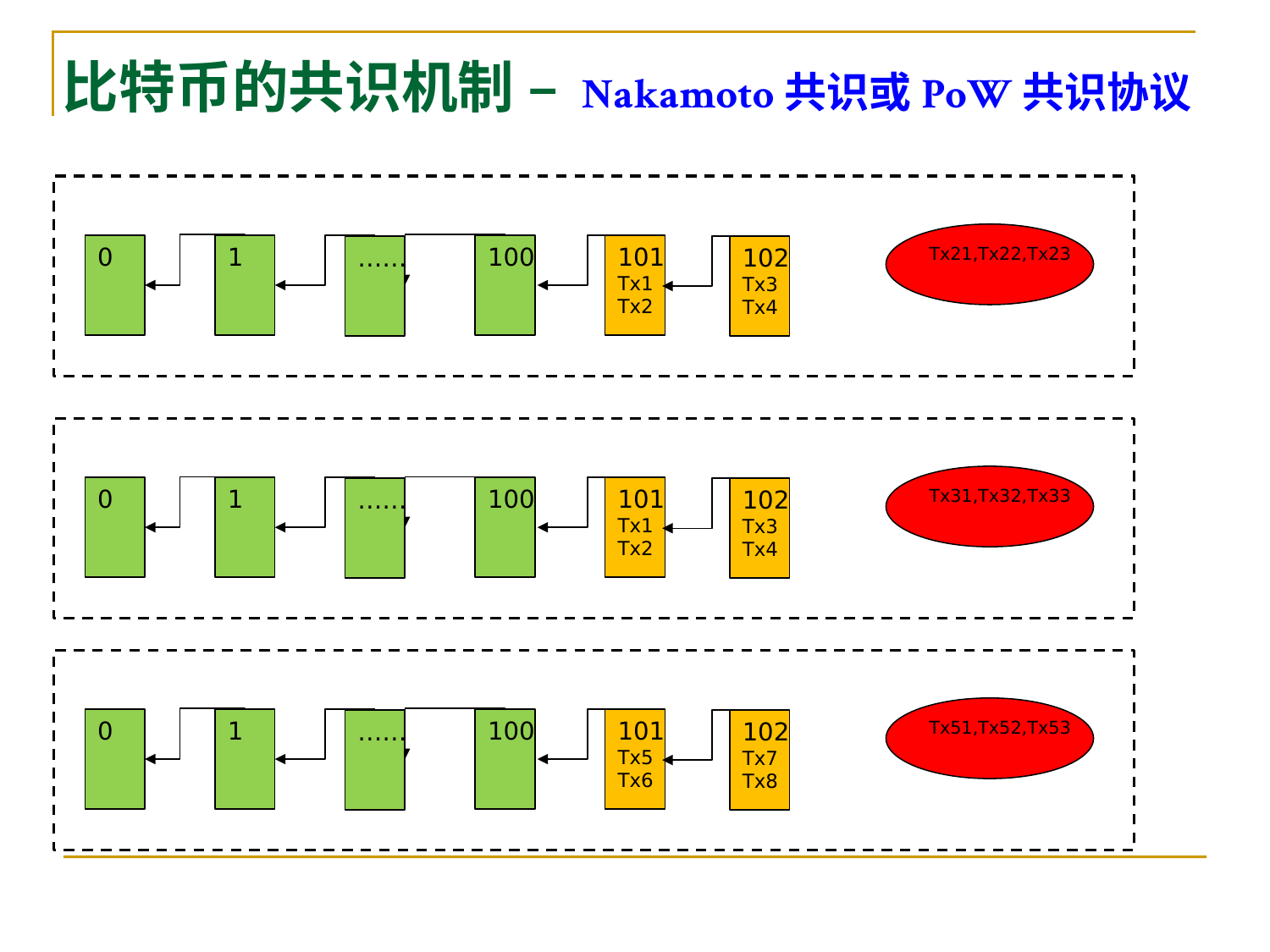

比特币的共识机制 – Nakamoto共识或PoW共识协议

Tx21,Tx22,Tx23
101
Tx1
Tx2
100
0
1
……
102
Tx3
Tx4

Tx31,Tx32,Tx33
101
Tx1
Tx2
100
0
1
……
102
Tx3
Tx4

Tx51,Tx52,Tx53
101
Tx5
Tx6
100
0
1
……
102
Tx7
Tx8